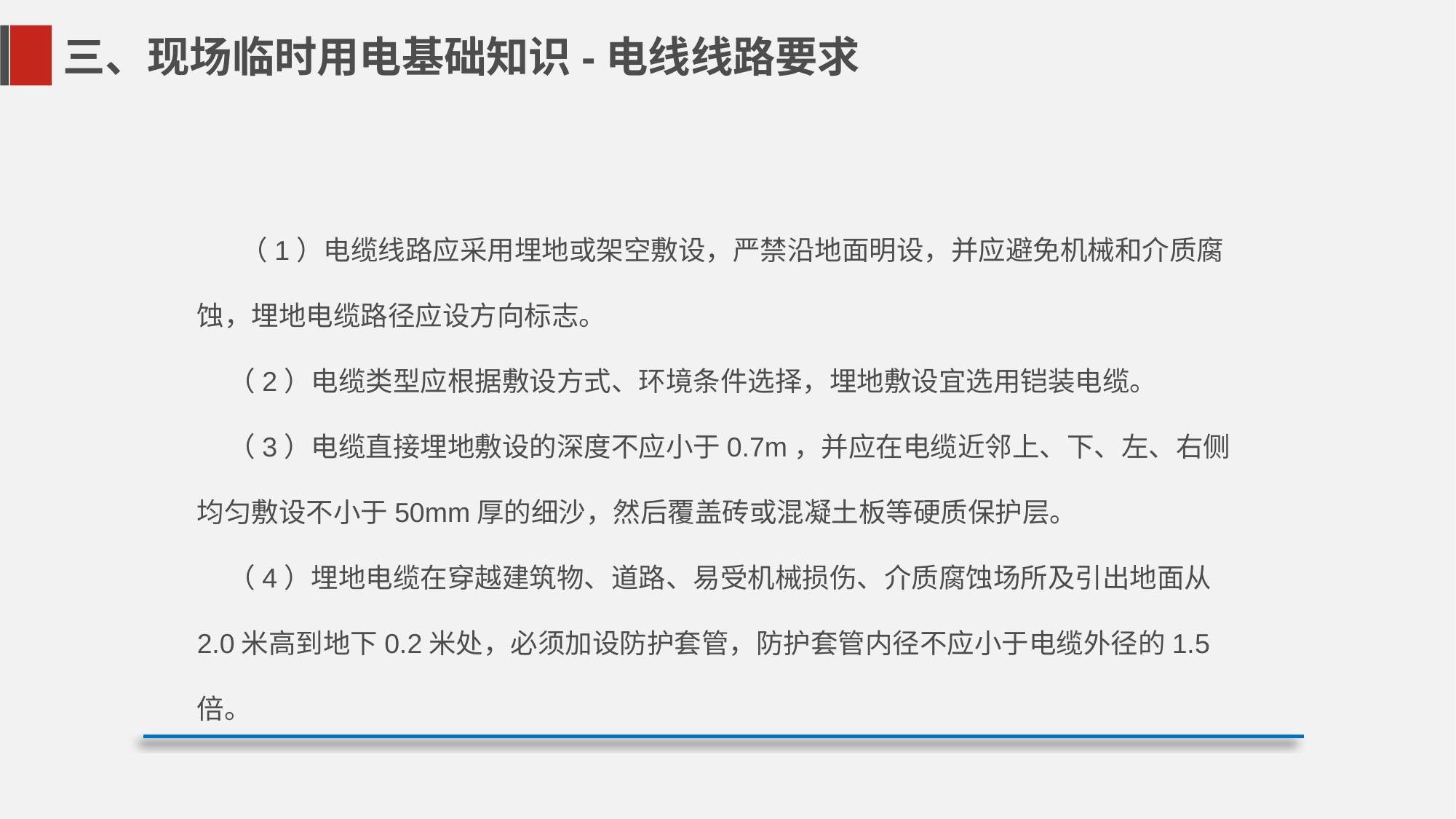

三、现场临时用电基础知识-电线线路要求

      （1）电缆线路应采用埋地或架空敷设，严禁沿地面明设，并应避免机械和介质腐蚀，埋地电缆路径应设方向标志。
    （2）电缆类型应根据敷设方式、环境条件选择，埋地敷设宜选用铠装电缆。
    （3）电缆直接埋地敷设的深度不应小于0.7m，并应在电缆近邻上、下、左、右侧均匀敷设不小于50mm厚的细沙，然后覆盖砖或混凝土板等硬质保护层。
    （4）埋地电缆在穿越建筑物、道路、易受机械损伤、介质腐蚀场所及引出地面从2.0米高到地下0.2米处，必须加设防护套管，防护套管内径不应小于电缆外径的1.5倍。